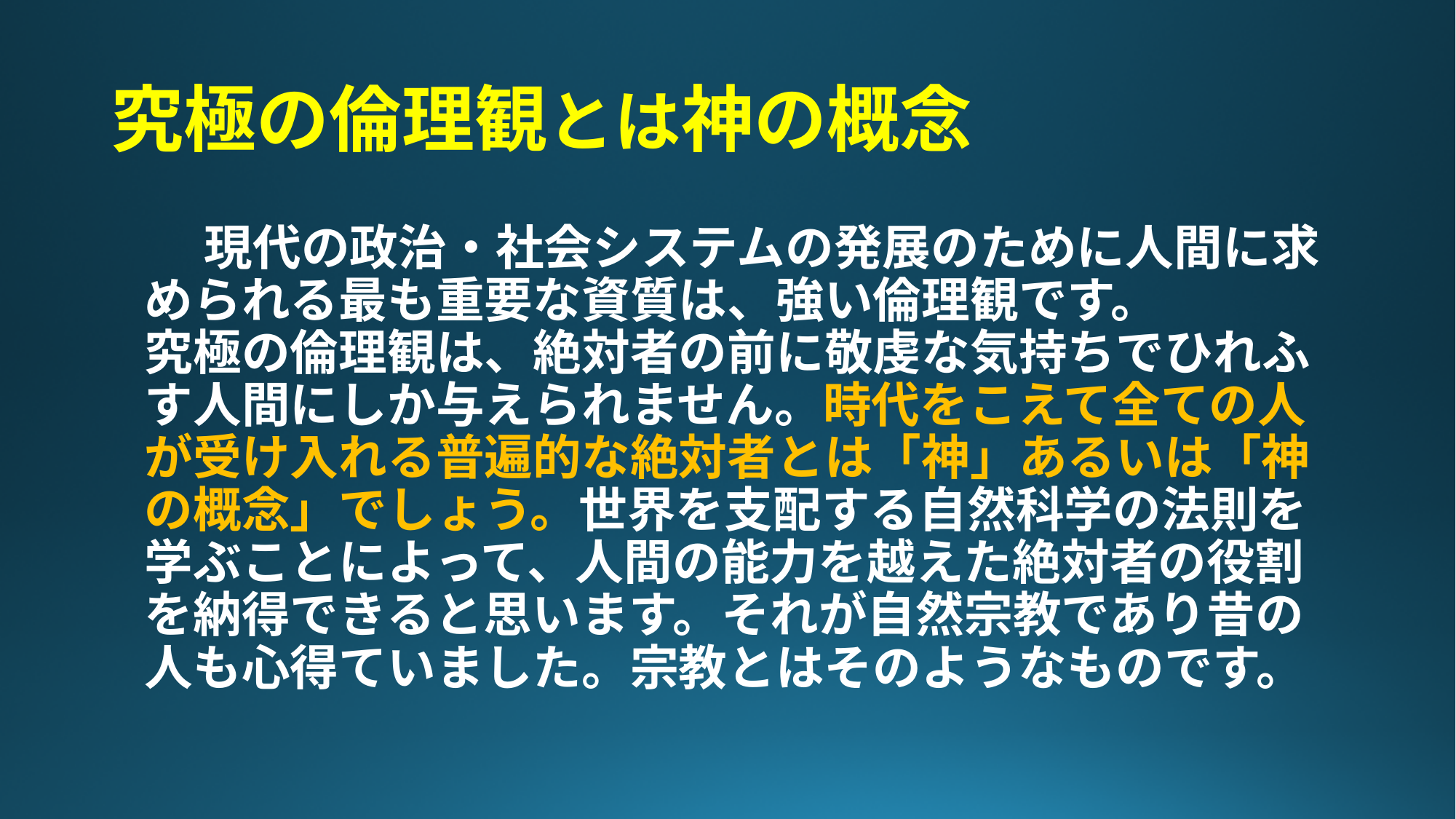

# 究極の倫理観とは神の概念
　 現代の政治・社会システムの発展のために人間に求められる最も重要な資質は、強い倫理観です。　　　究極の倫理観は、絶対者の前に敬虔な気持ちでひれふす人間にしか与えられません。時代をこえて全ての人が受け入れる普遍的な絶対者とは「神」あるいは「神の概念」でしょう。世界を支配する自然科学の法則を学ぶことによって、人間の能力を越えた絶対者の役割を納得できると思います。それが自然宗教であり昔の人も心得ていました。宗教とはそのようなものです。